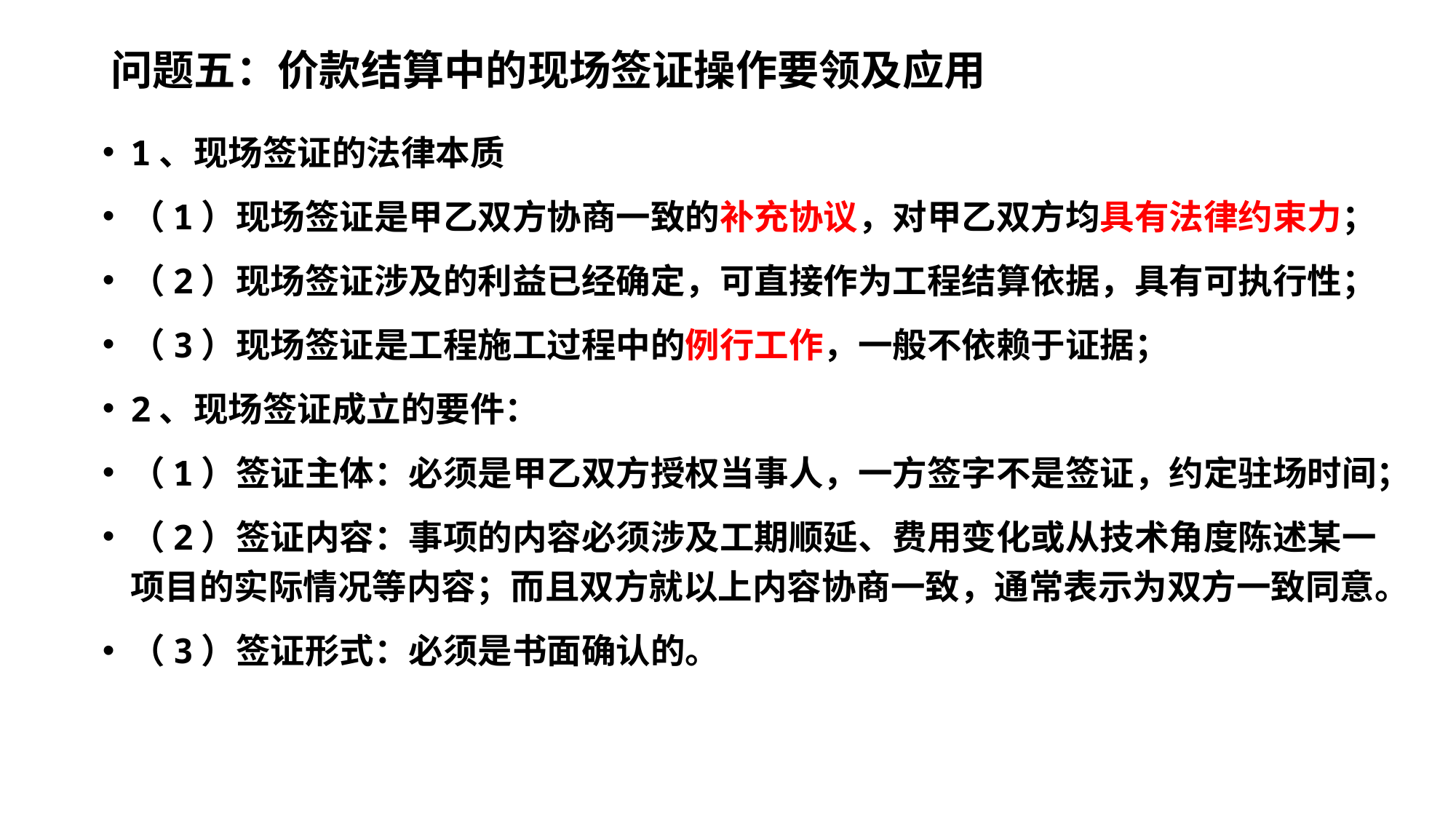

# 问题五：价款结算中的现场签证操作要领及应用
1、现场签证的法律本质
（1）现场签证是甲乙双方协商一致的补充协议，对甲乙双方均具有法律约束力；
（2）现场签证涉及的利益已经确定，可直接作为工程结算依据，具有可执行性；
（3）现场签证是工程施工过程中的例行工作，一般不依赖于证据；
2、现场签证成立的要件：
（1）签证主体：必须是甲乙双方授权当事人，一方签字不是签证，约定驻场时间；
（2）签证内容：事项的内容必须涉及工期顺延、费用变化或从技术角度陈述某一项目的实际情况等内容；而且双方就以上内容协商一致，通常表示为双方一致同意。
（3）签证形式：必须是书面确认的。